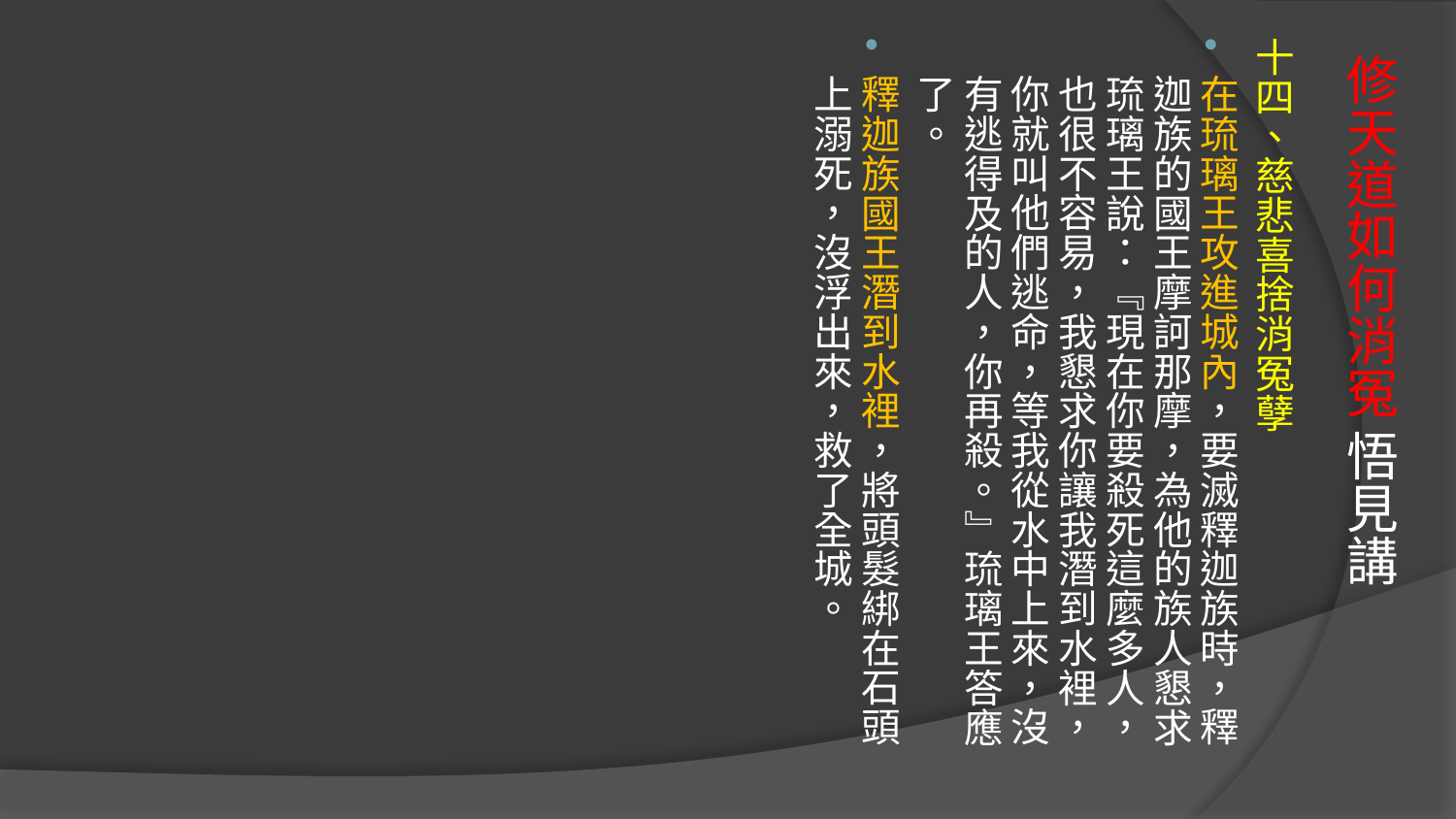

十四、慈悲喜捨消冤孽
在琉璃王攻進城內，要滅釋迦族時，釋迦族的國王摩訶那摩，為他的族人懇求琉璃王說：『現在你要殺死這麼多人，也很不容易，我懇求你讓我潛到水裡，你就叫他們逃命，等我從水中上來，沒有逃得及的人，你再殺。』琉璃王答應了。
釋迦族國王潛到水裡，將頭髮綁在石頭上溺死，沒浮出來，救了全城。

# 修天道如何消冤 悟見講